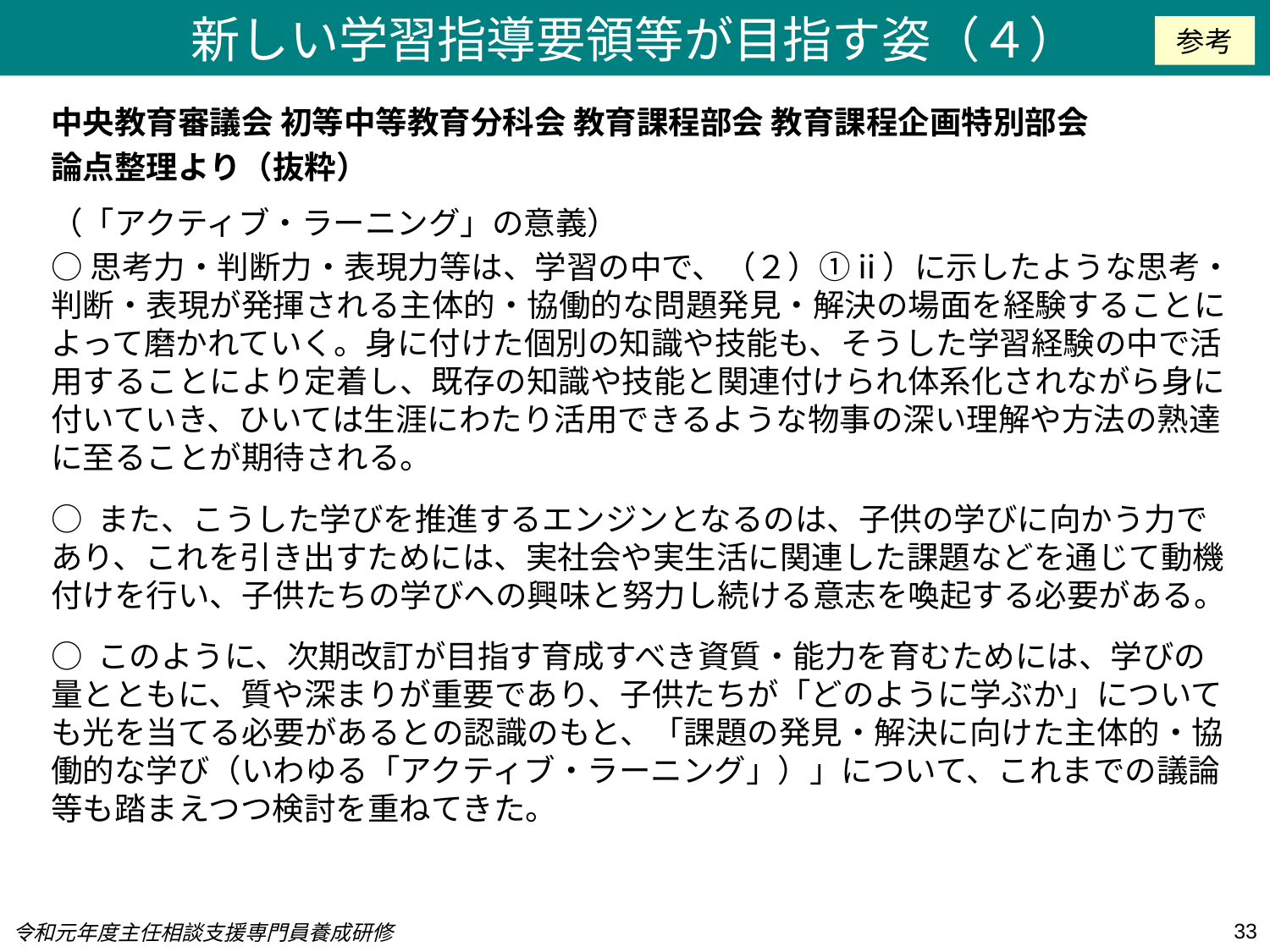

新しい学習指導要領等が目指す姿（４）
参考
中央教育審議会 初等中等教育分科会 教育課程部会 教育課程企画特別部会
論点整理より（抜粋）

（「アクティブ・ラーニング」の意義）
○思考力・判断力・表現力等は、学習の中で、（２）①ⅱ）に示したような思考・判断・表現が発揮される主体的・協働的な問題発見・解決の場面を経験することによって磨かれていく。身に付けた個別の知識や技能も、そうした学習経験の中で活用することにより定着し、既存の知識や技能と関連付けられ体系化されながら身に付いていき、ひいては生涯にわたり活用できるような物事の深い理解や方法の熟達に至ることが期待される。

○ また、こうした学びを推進するエンジンとなるのは、子供の学びに向かう力であり、これを引き出すためには、実社会や実生活に関連した課題などを通じて動機付けを行い、子供たちの学びへの興味と努力し続ける意志を喚起する必要がある。

○ このように、次期改訂が目指す育成すべき資質・能力を育むためには、学びの量とともに、質や深まりが重要であり、子供たちが「どのように学ぶか」についても光を当てる必要があるとの認識のもと、「課題の発見・解決に向けた主体的・協働的な学び（いわゆる「アクティブ・ラーニング」）」について、これまでの議論等も踏まえつつ検討を重ねてきた。
33
令和元年度主任相談支援専門員養成研修